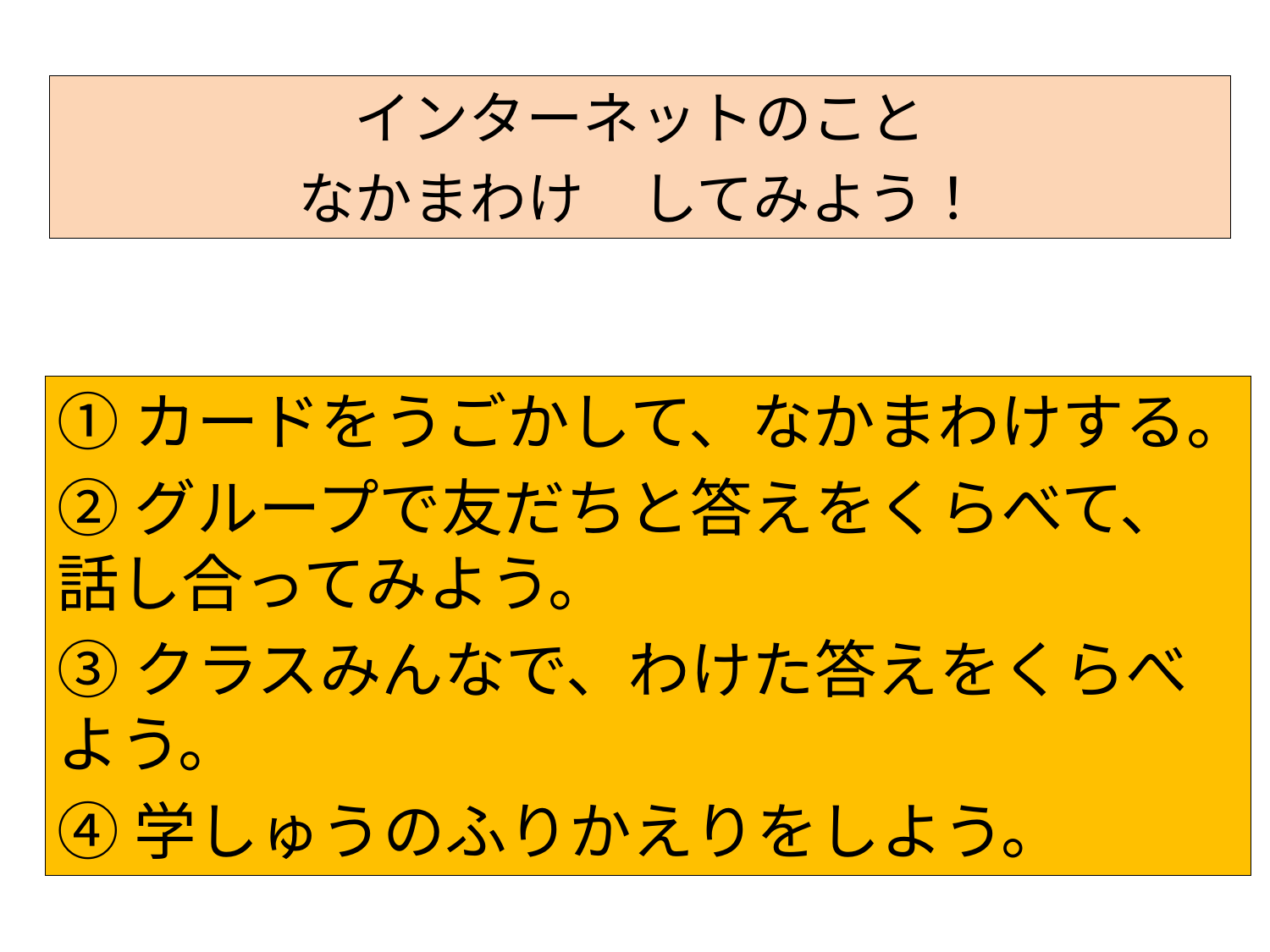

インターネットのこと
なかまわけ　してみよう！
①カードをうごかして、なかまわけする。
②グループで友だちと答えをくらべて、話し合ってみよう。
③クラスみんなで、わけた答えをくらべよう。
④学しゅうのふりかえりをしよう。